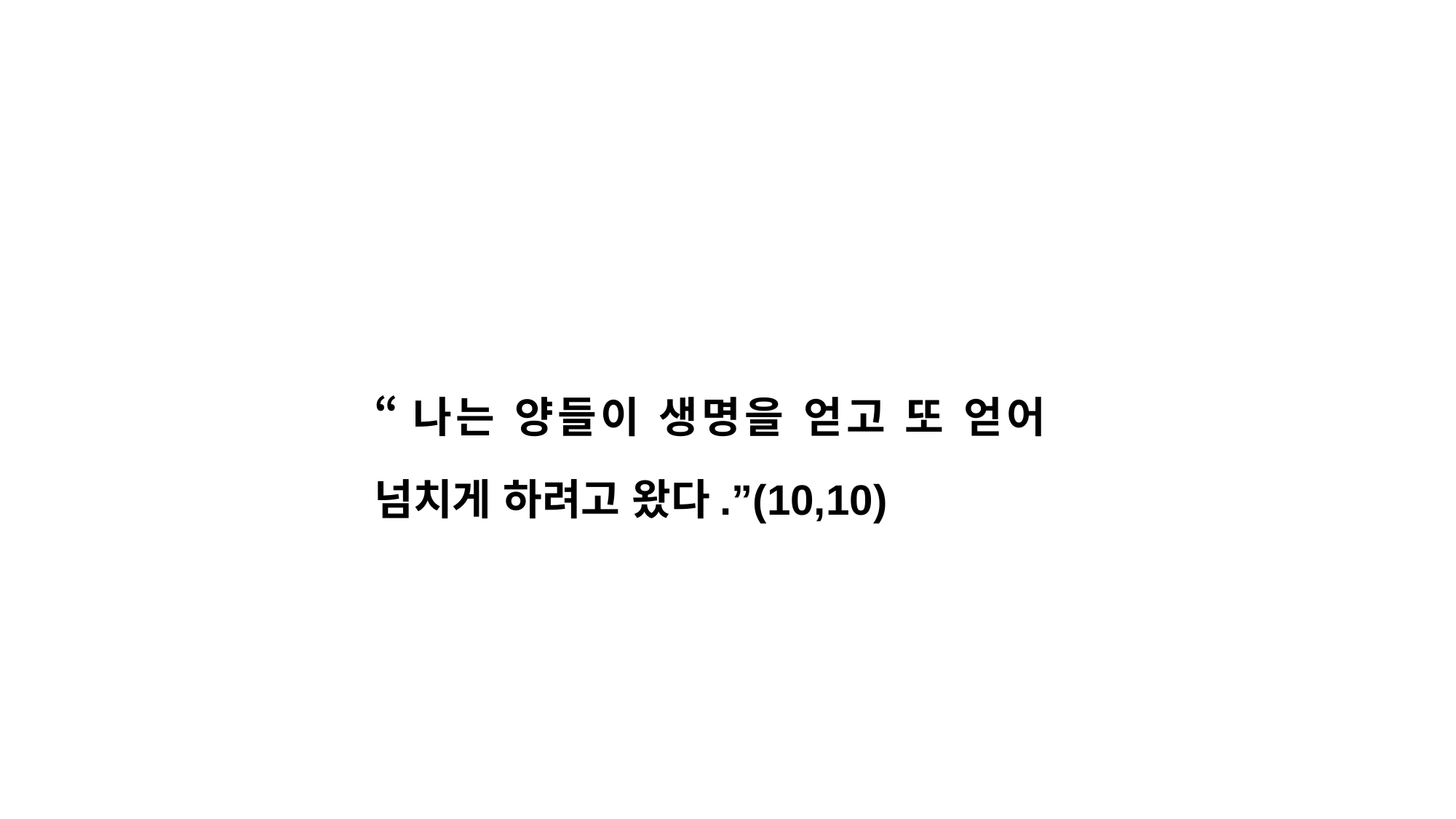

“나는 양들이 생명을 얻고 또 얻어 넘치게 하려고 왔다.”(10,10)